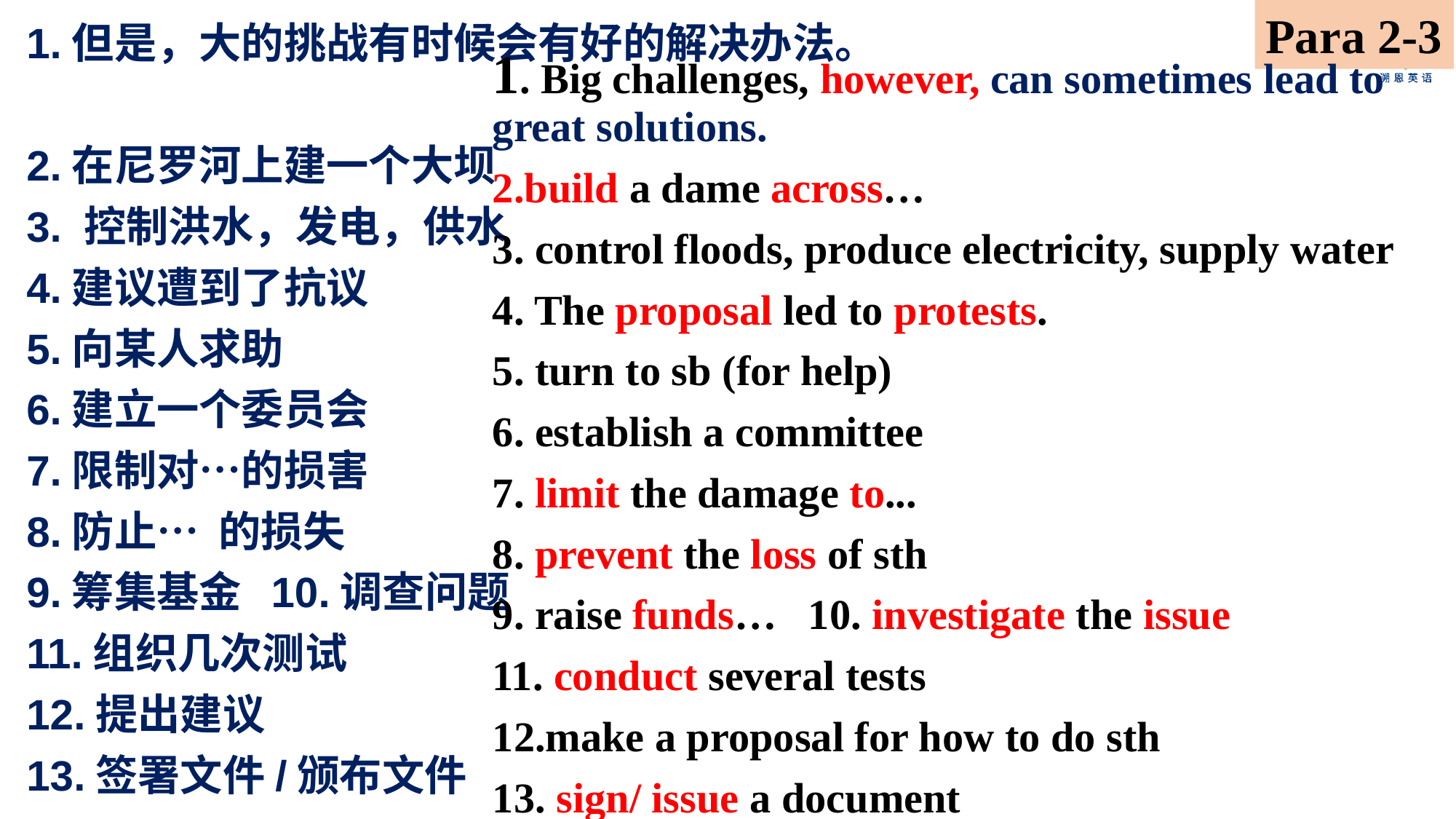

Para 2-3
1.但是，大的挑战有时候会有好的解决办法。

2.在尼罗河上建一个大坝
3. 控制洪水，发电，供水
4.建议遭到了抗议
5.向某人求助
6.建立一个委员会
7.限制对…的损害
8.防止…  的损失
9.筹集基金  10.调查问题
11.组织几次测试
12.提出建议
13.签署文件/颁布文件
1. Big challenges, however, can sometimes lead to great solutions.
2.build a dame across…
3. control floods, produce electricity, supply water
4. The proposal led to protests.
5. turn to sb (for help)
6. establish a committee
7. limit the damage to...
8. prevent the loss of sth
9. raise funds…   10. investigate the issue
11. conduct several tests
12.make a proposal for how to do sth
13. sign/ issue a document